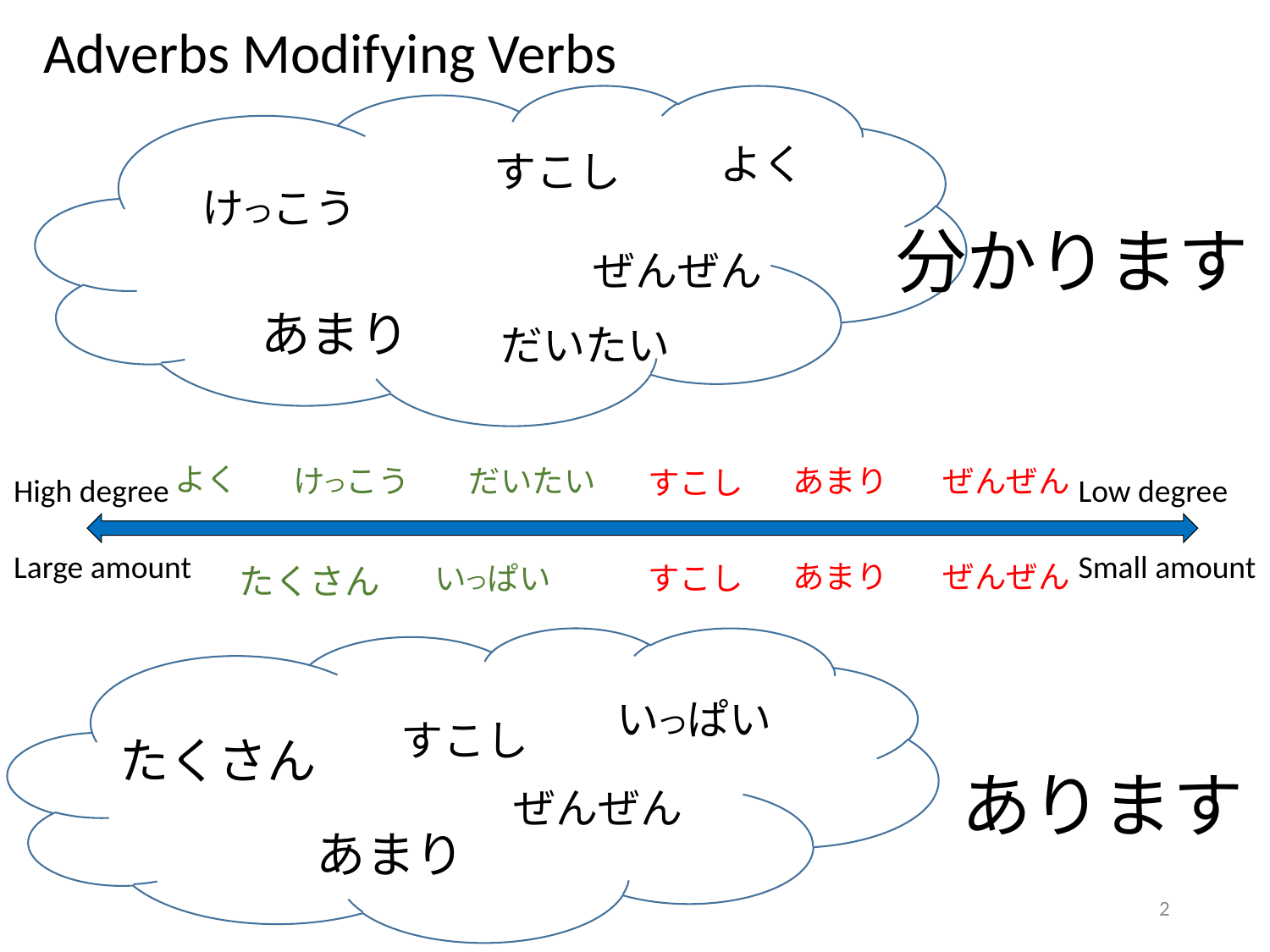

# Adverbs Modifying Verbs

すこし
ぜんぜん
あまり
よく
けつこう
 分かります
だいたい
よく
けつこう
ぜんぜん
あまり
だいたい
すこし
High degree

Large amount
Low degree

Small amount
ぜんぜん
あまり
たくさん
いつぱい
すこし

すこし
ぜんぜん
あまり
いつぱい
たくさん
あります
2